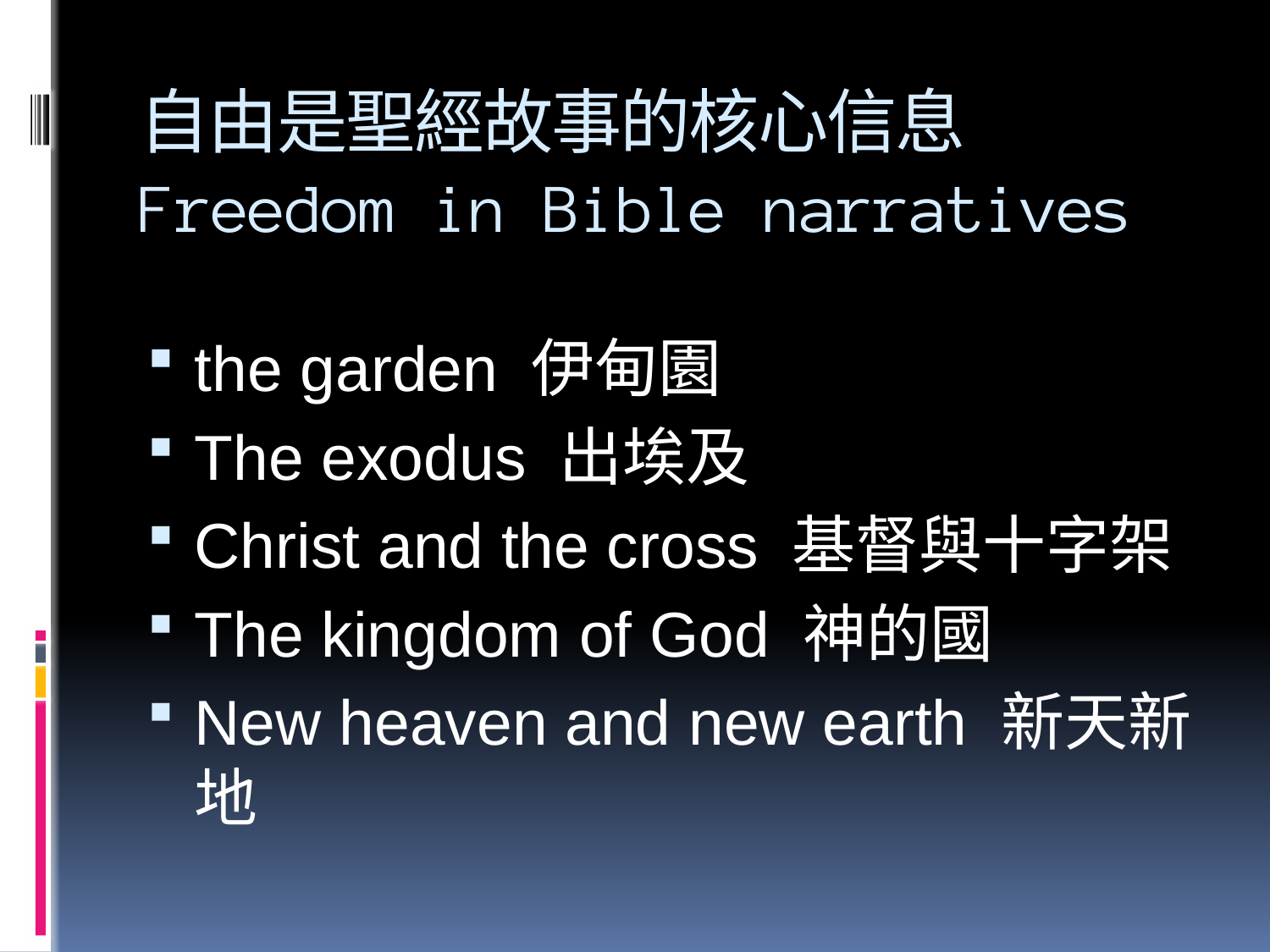

# 自由是聖經故事的核心信息 Freedom in Bible narratives
the garden 伊甸園
The exodus 出埃及
Christ and the cross 基督與十字架
The kingdom of God 神的國
New heaven and new earth 新天新地